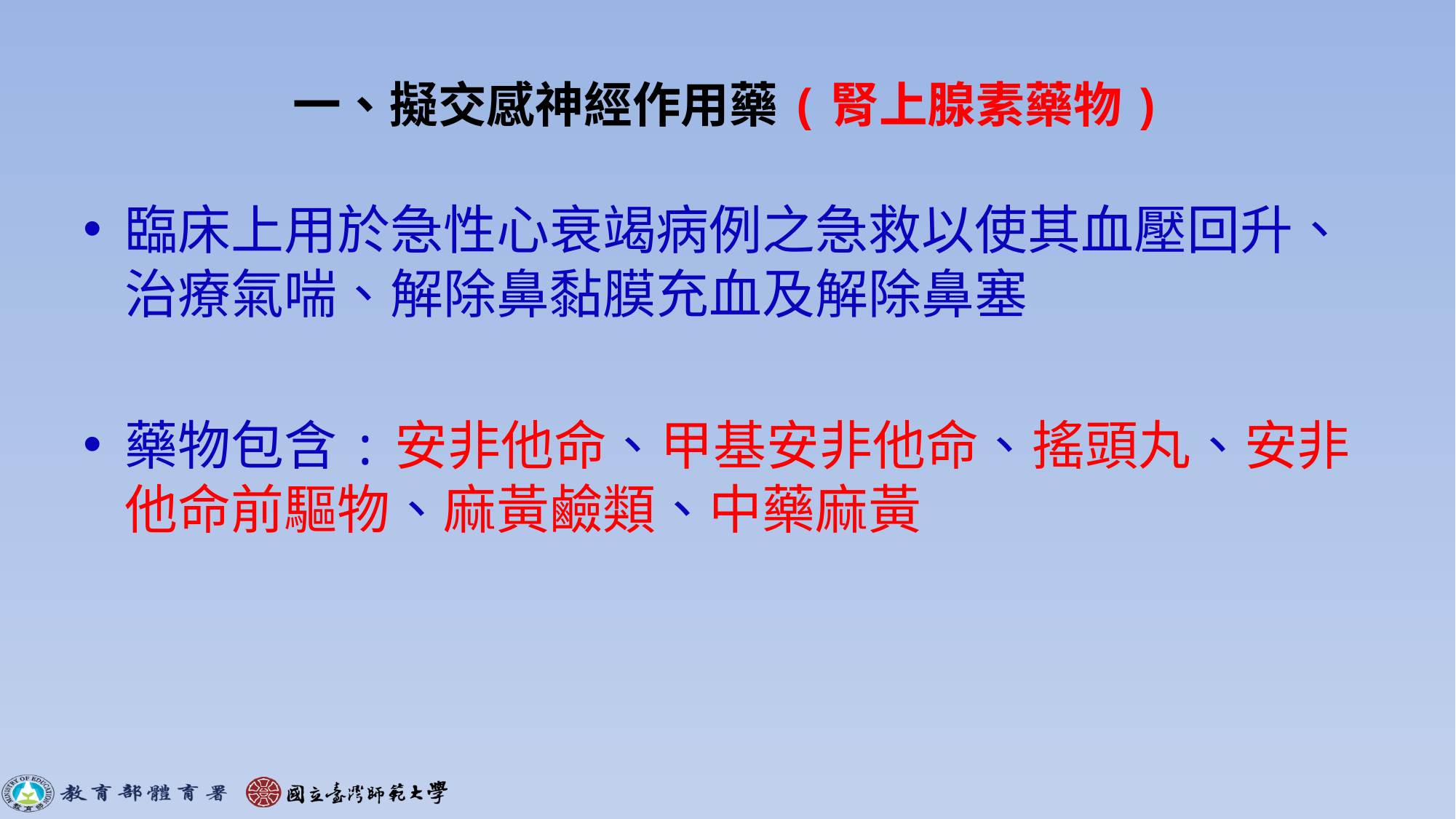

# 一、擬交感神經作用藥(腎上腺素藥物)
臨床上用於急性心衰竭病例之急救以使其血壓回升、治療氣喘、解除鼻黏膜充血及解除鼻塞

藥物包含:安非他命、甲基安非他命、搖頭丸、安非他命前驅物、麻黃鹼類、中藥麻黃